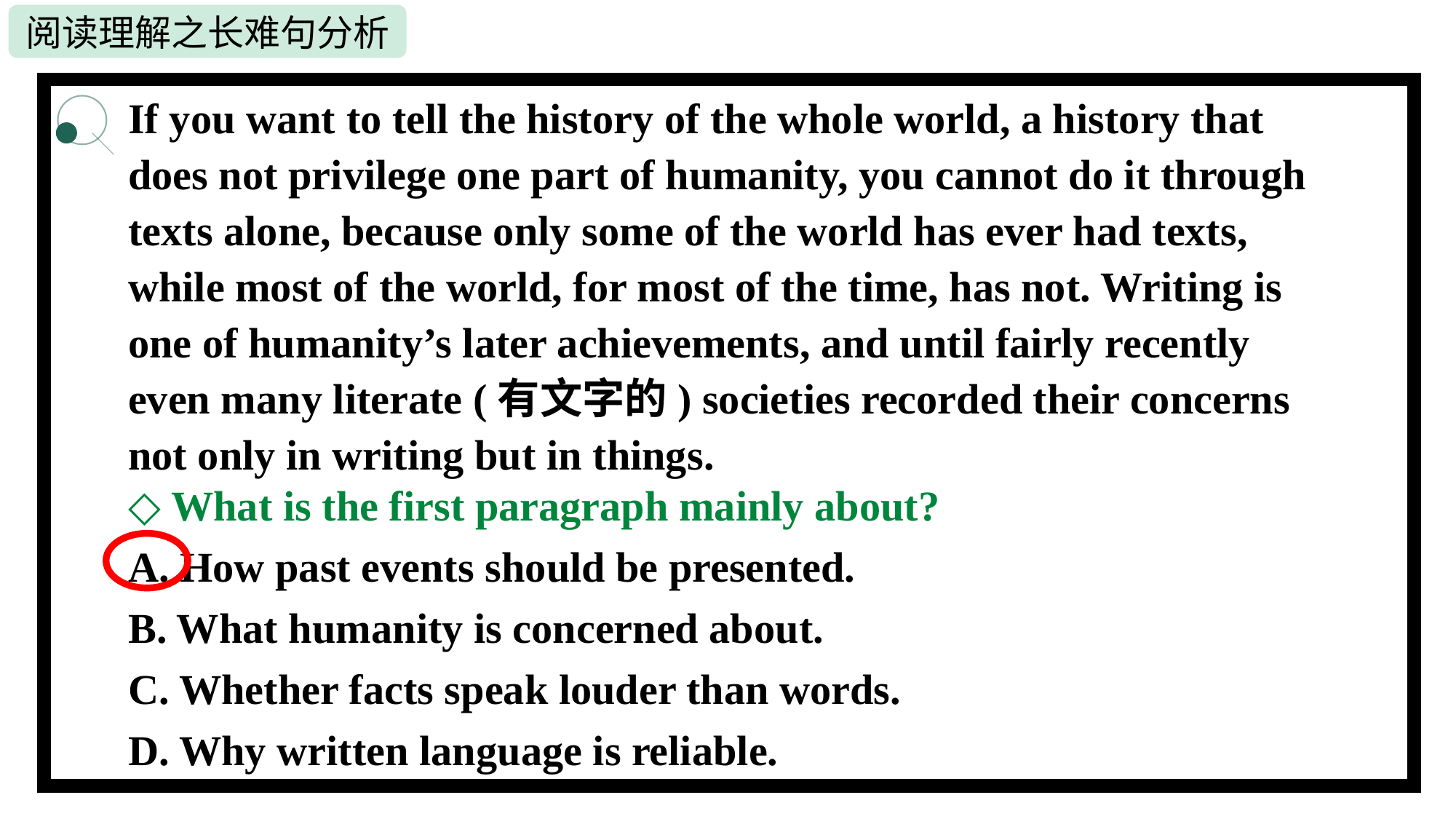

If you want to tell the history of the whole world, a history that does not privilege one part of humanity, you cannot do it through texts alone, because only some of the world has ever had texts, while most of the world, for most of the time, has not. Writing is one of humanity’s later achievements, and until fairly recently even many literate (有文字的) societies recorded their concerns not only in writing but in things.
◇ What is the first paragraph mainly about?
A. How past events should be presented.
B. What humanity is concerned about.
C. Whether facts speak louder than words.
D. Why written language is reliable.